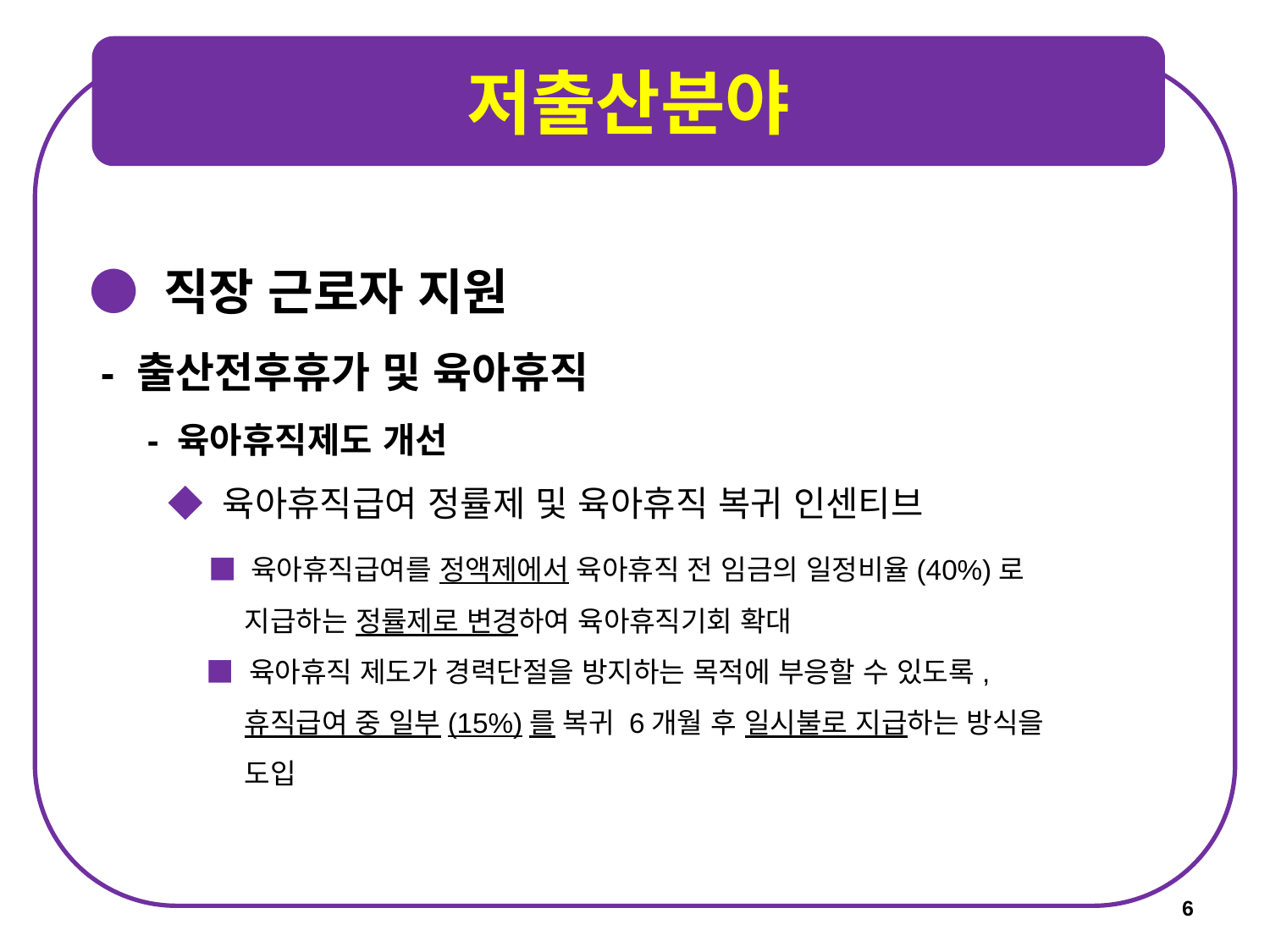

저출산분야

● 직장 근로자 지원
 - 출산전후휴가 및 육아휴직
      - 육아휴직제도 개선
        ◆ 육아휴직급여 정률제 및 육아휴직 복귀 인센티브
            ■ 육아휴직급여를 정액제에서 육아휴직 전 임금의 일정비율(40%)로
                   지급하는 정률제로 변경하여 육아휴직기회 확대
               ■ 육아휴직 제도가 경력단절을 방지하는 목적에 부응할 수 있도록,
                   휴직급여 중 일부(15%)를 복귀 6개월 후 일시불로 지급하는 방식을
                   도입
6